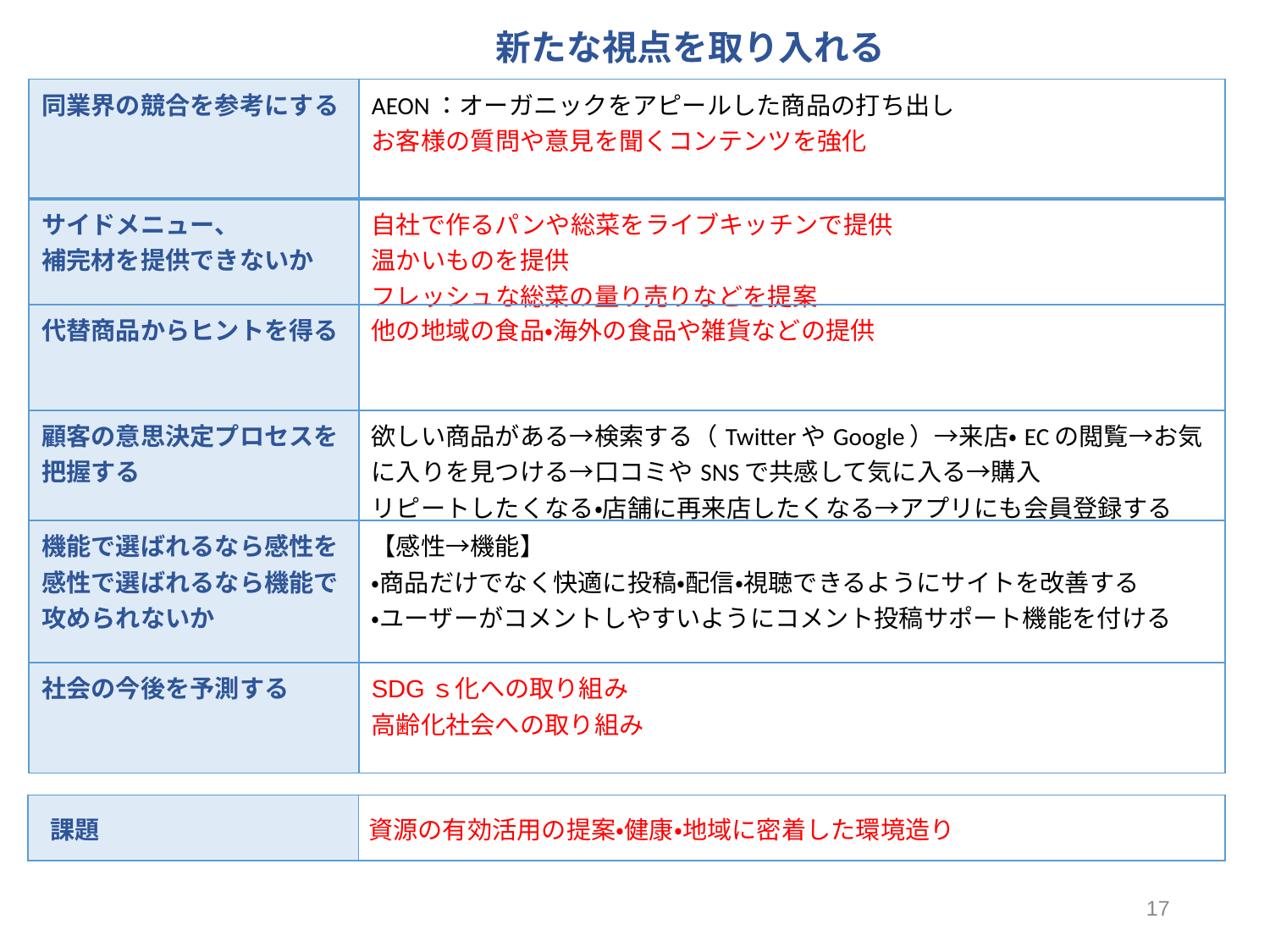

新たな視点を取り入れる
| 同業界の競合を参考にする | AEON：オーガニックをアピールした商品の打ち出し お客様の質問や意見を聞くコンテンツを強化 |
| --- | --- |
| サイドメニュー、 補完材を提供できないか | 自社で作るパンや総菜をライブキッチンで提供 温かいものを提供 フレッシュな総菜の量り売りなどを提案 |
| 代替商品からヒントを得る | 他の地域の食品・海外の食品や雑貨などの提供 |
| 顧客の意思決定プロセスを 把握する | 欲しい商品がある→検索する（TwitterやGoogle）→来店・ECの閲覧→お気に入りを見つける→口コミやSNSで共感して気に入る→購入 リピートしたくなる・店舗に再来店したくなる→アプリにも会員登録する |
| 機能で選ばれるなら感性を 感性で選ばれるなら機能で 攻められないか | 【感性→機能】 ・商品だけでなく快適に投稿・配信・視聴できるようにサイトを改善する ・ユーザーがコメントしやすいようにコメント投稿サポート機能を付ける |
| 社会の今後を予測する | SDGｓ化への取り組み 高齢化社会への取り組み |
| 課題 | 資源の有効活用の提案・健康・地域に密着した環境造り |
| --- | --- |
17